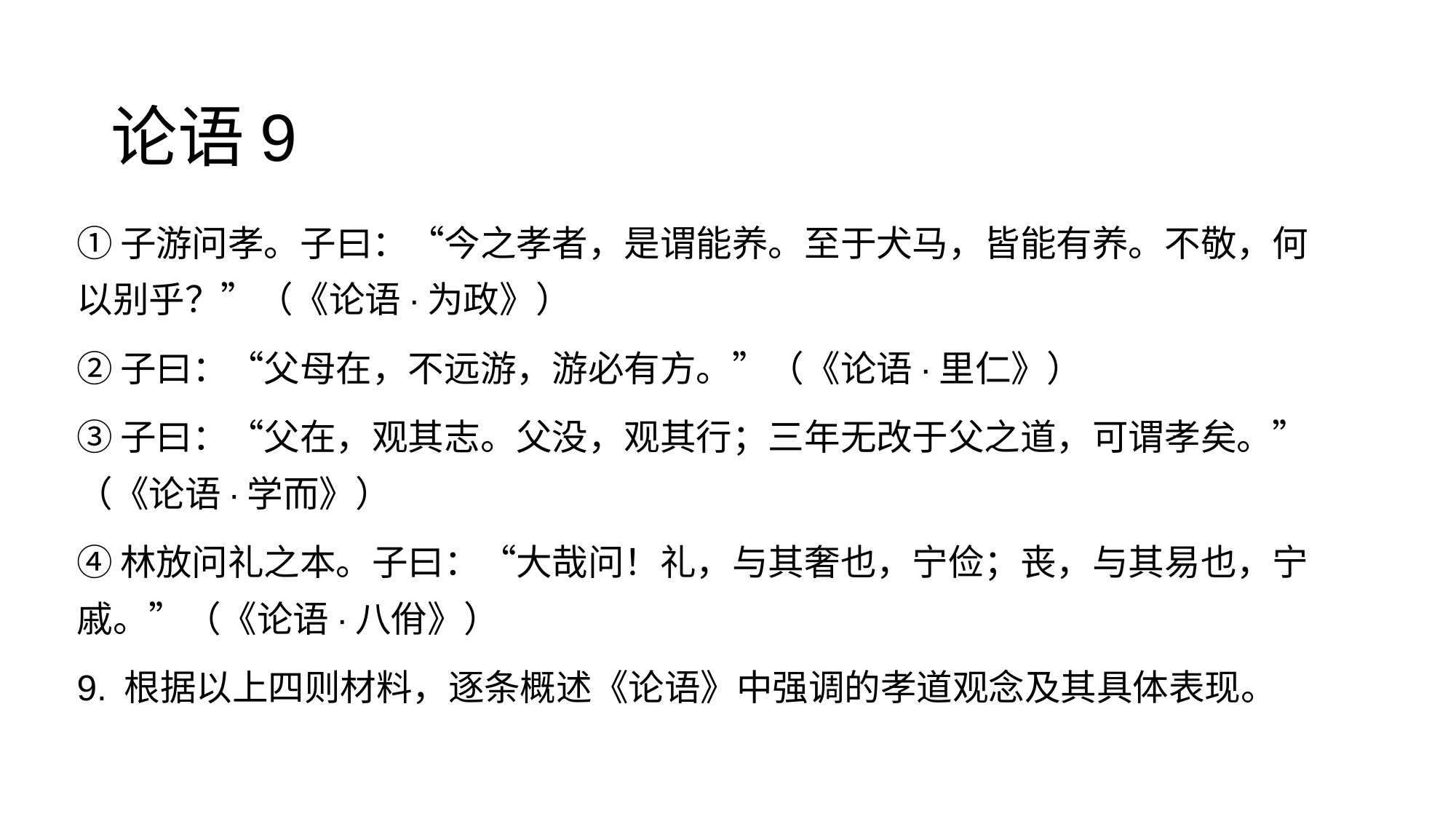

# 论语9
①子游问孝。子曰：“今之孝者，是谓能养。至于犬马，皆能有养。不敬，何以别乎？”（《论语·为政》）
②子曰：“父母在，不远游，游必有方。”（《论语·里仁》）
③子曰：“父在，观其志。父没，观其行；三年无改于父之道，可谓孝矣。”（《论语·学而》）
④林放问礼之本。子曰：“大哉问！礼，与其奢也，宁俭；丧，与其易也，宁戚。”（《论语·八佾》）
9. 根据以上四则材料，逐条概述《论语》中强调的孝道观念及其具体表现。